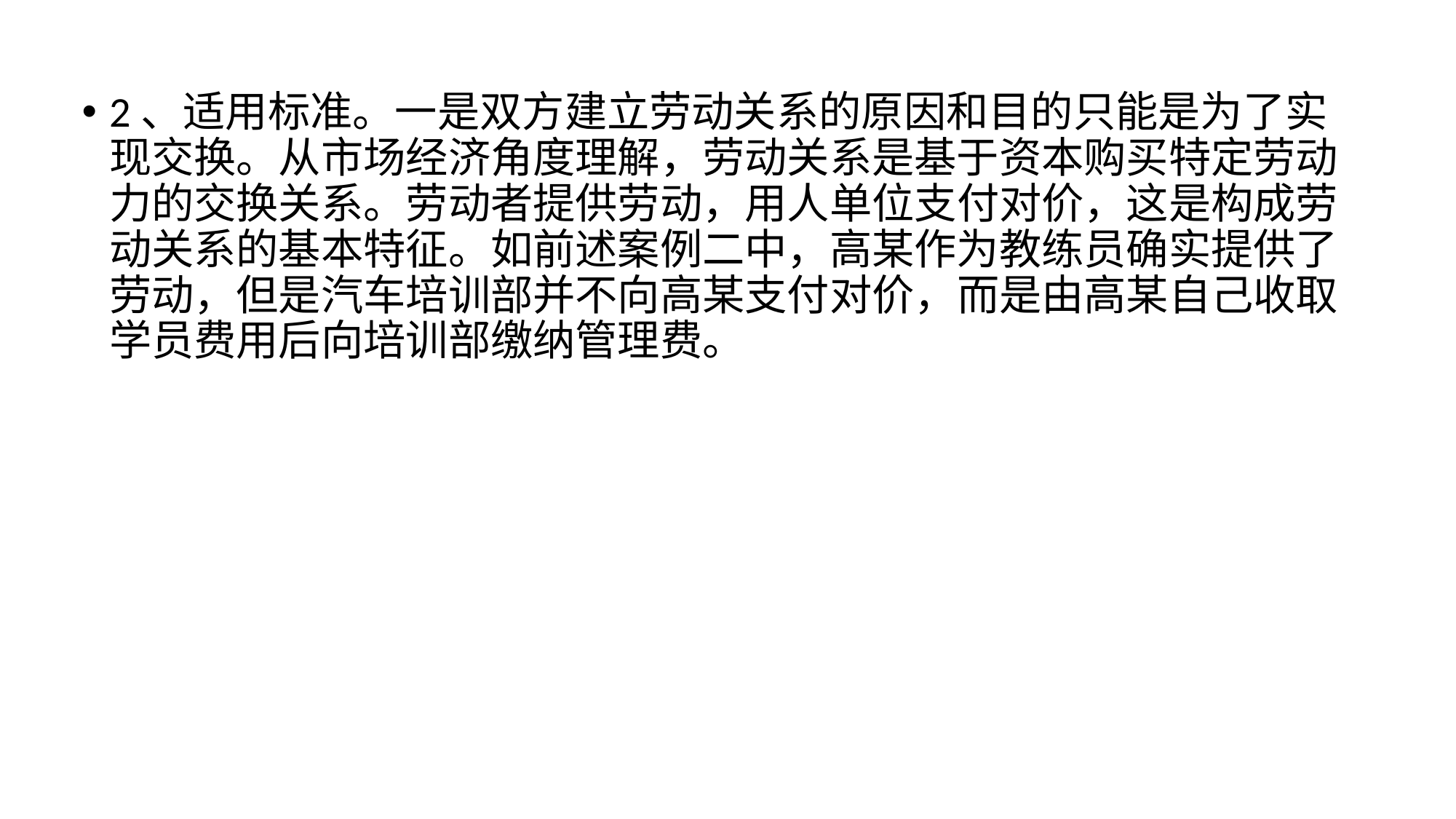

2、适用标准。一是双方建立劳动关系的原因和目的只能是为了实现交换。从市场经济角度理解，劳动关系是基于资本购买特定劳动力的交换关系。劳动者提供劳动，用人单位支付对价，这是构成劳动关系的基本特征。如前述案例二中，高某作为教练员确实提供了劳动，但是汽车培训部并不向高某支付对价，而是由高某自己收取学员费用后向培训部缴纳管理费。